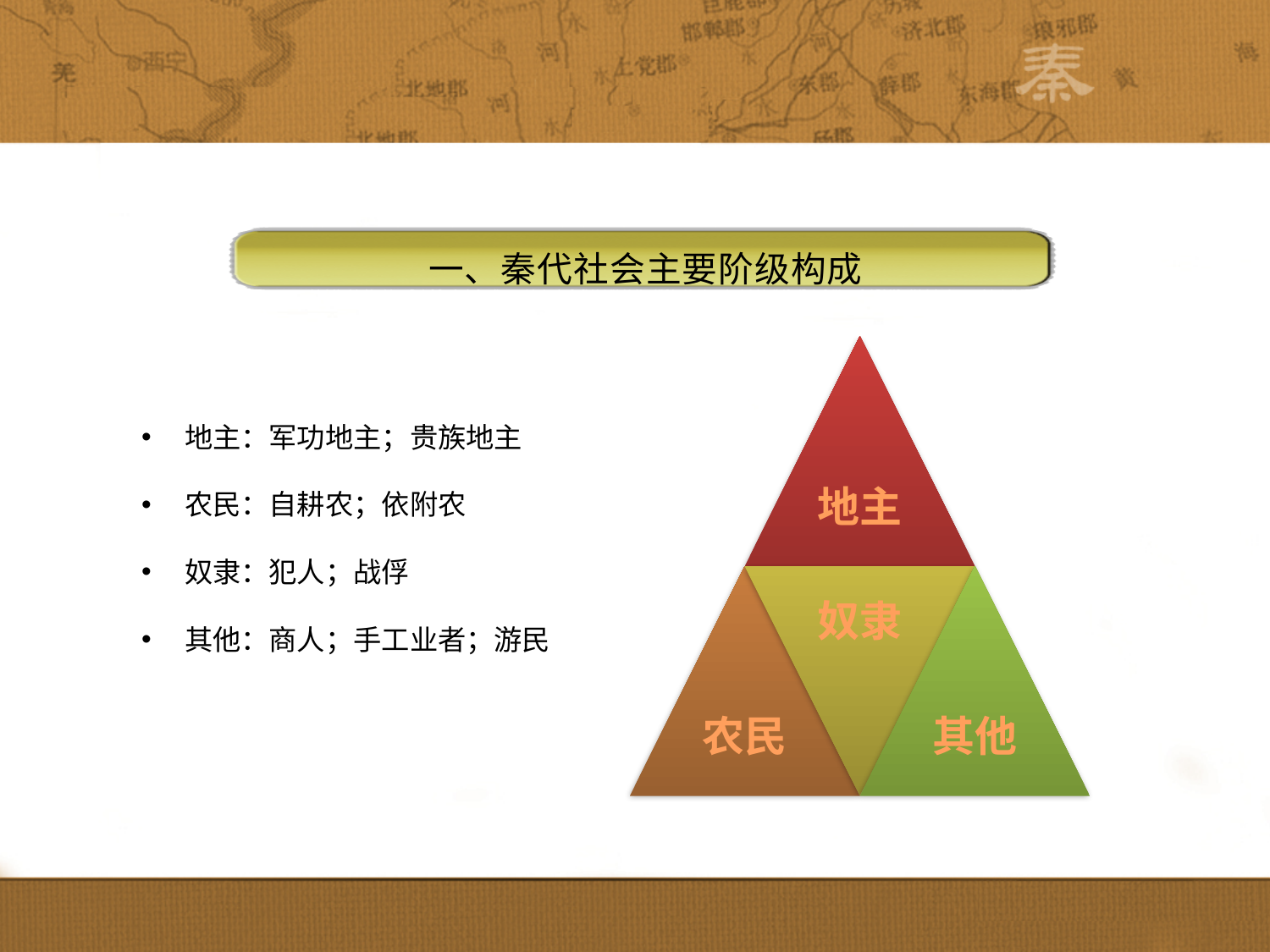

一、秦代社会主要阶级构成
地主
农民
奴隶
其他
 地主：军功地主；贵族地主
 农民：自耕农；依附农
 奴隶：犯人；战俘
 其他：商人；手工业者；游民